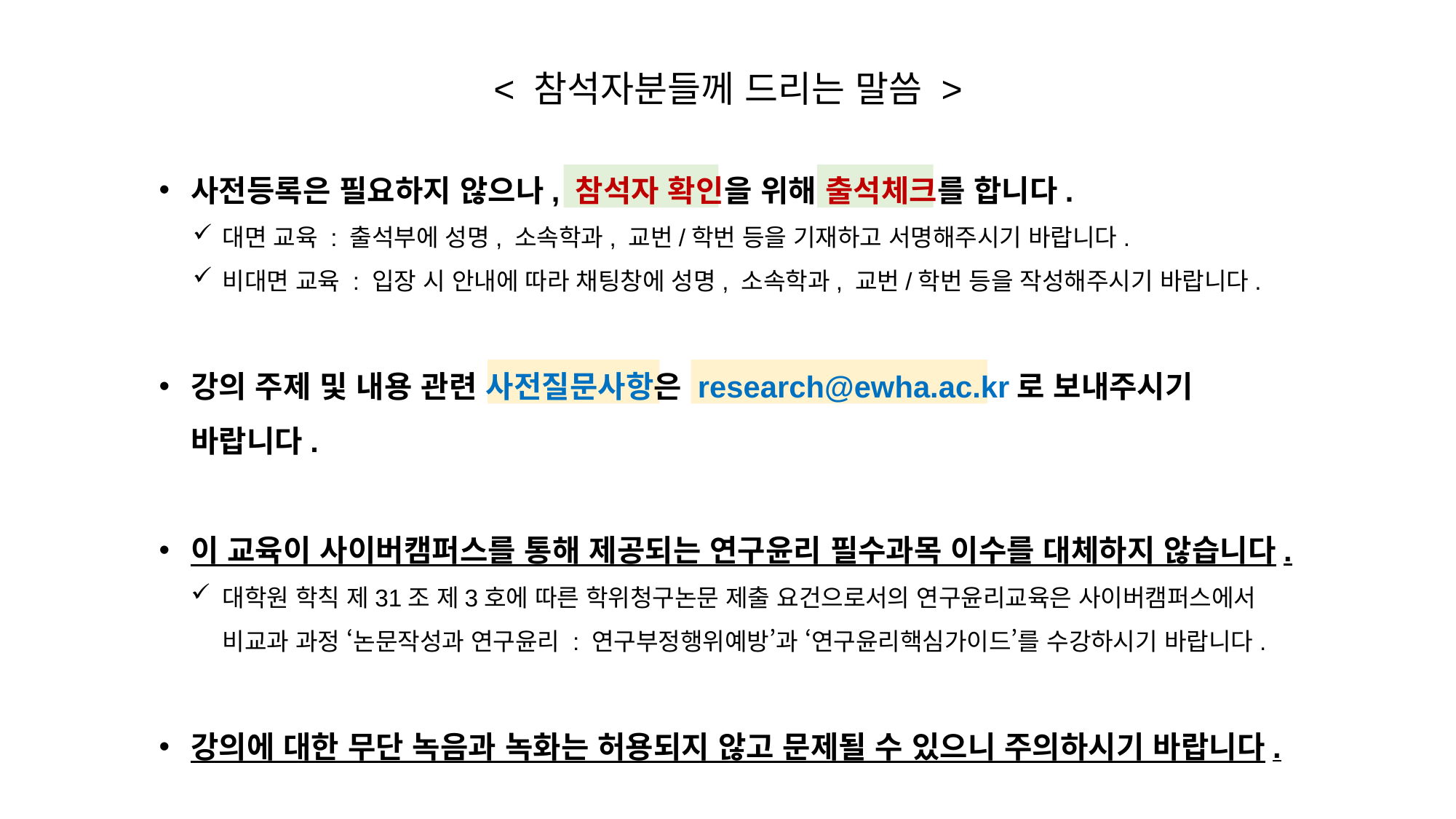

< 참석자분들께 드리는 말씀 >
사전등록은 필요하지 않으나, 참석자 확인을 위해 출석체크를 합니다.
대면 교육 : 출석부에 성명, 소속학과, 교번/학번 등을 기재하고 서명해주시기 바랍니다.
비대면 교육 : 입장 시 안내에 따라 채팅창에 성명, 소속학과, 교번/학번 등을 작성해주시기 바랍니다.

강의 주제 및 내용 관련 사전질문사항은 research@ewha.ac.kr로 보내주시기 바랍니다.

이 교육이 사이버캠퍼스를 통해 제공되는 연구윤리 필수과목 이수를 대체하지 않습니다.
대학원 학칙 제31조 제3호에 따른 학위청구논문 제출 요건으로서의 연구윤리교육은 사이버캠퍼스에서
비교과 과정 ‘논문작성과 연구윤리 : 연구부정행위예방’과 ‘연구윤리핵심가이드’를 수강하시기 바랍니다.

강의에 대한 무단 녹음과 녹화는 허용되지 않고 문제될 수 있으니 주의하시기 바랍니다.